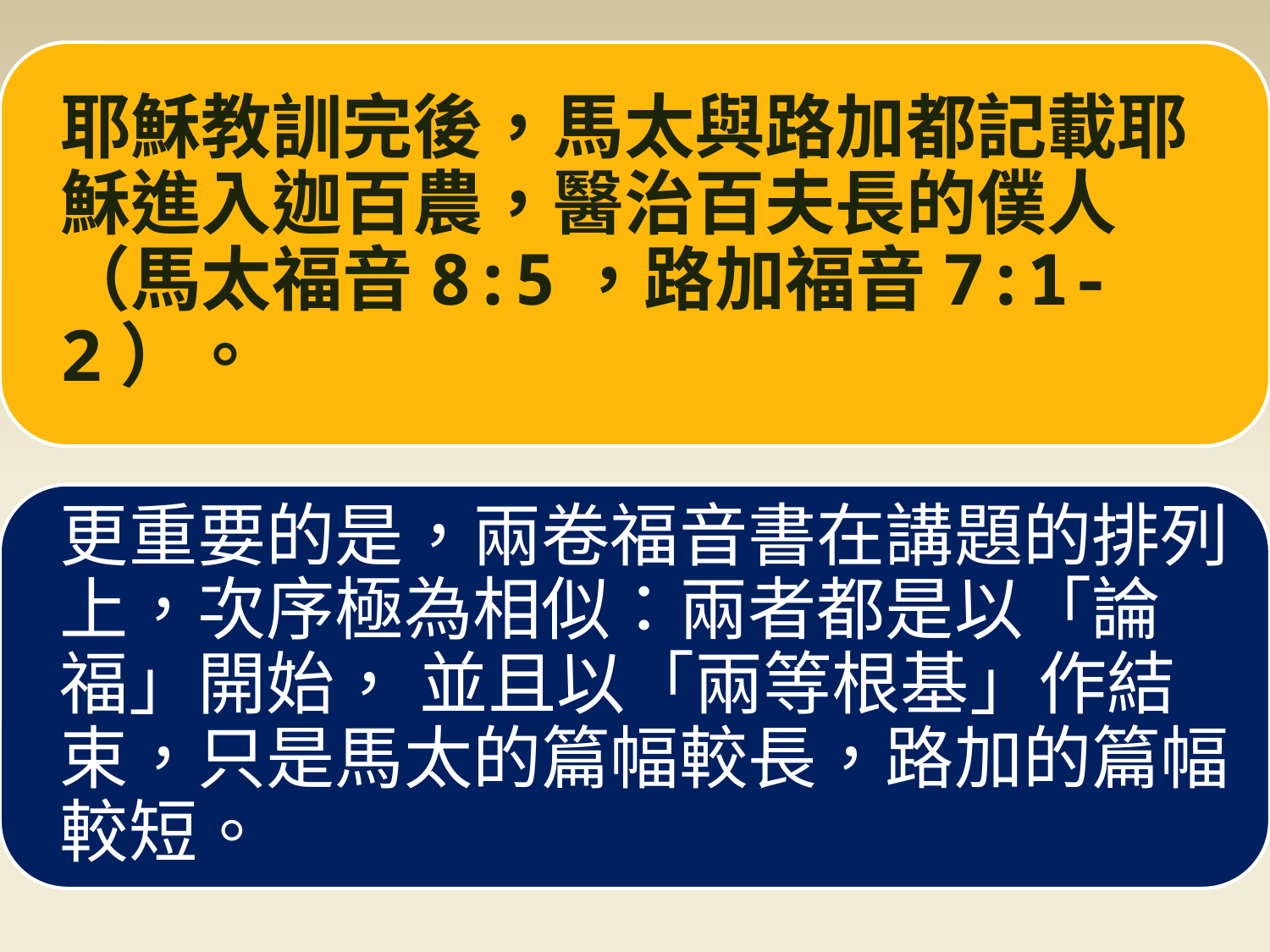

耶穌教訓完後，馬太與路加都記載耶穌進入迦百農，醫治百夫長的僕人（馬太福音8:5，路加福音7:1-2）。
更重要的是，兩卷福音書在講題的排列上，次序極為相似：兩者都是以「論福」開始， 並且以「兩等根基」作結束，只是馬太的篇幅較長，路加的篇幅較短。